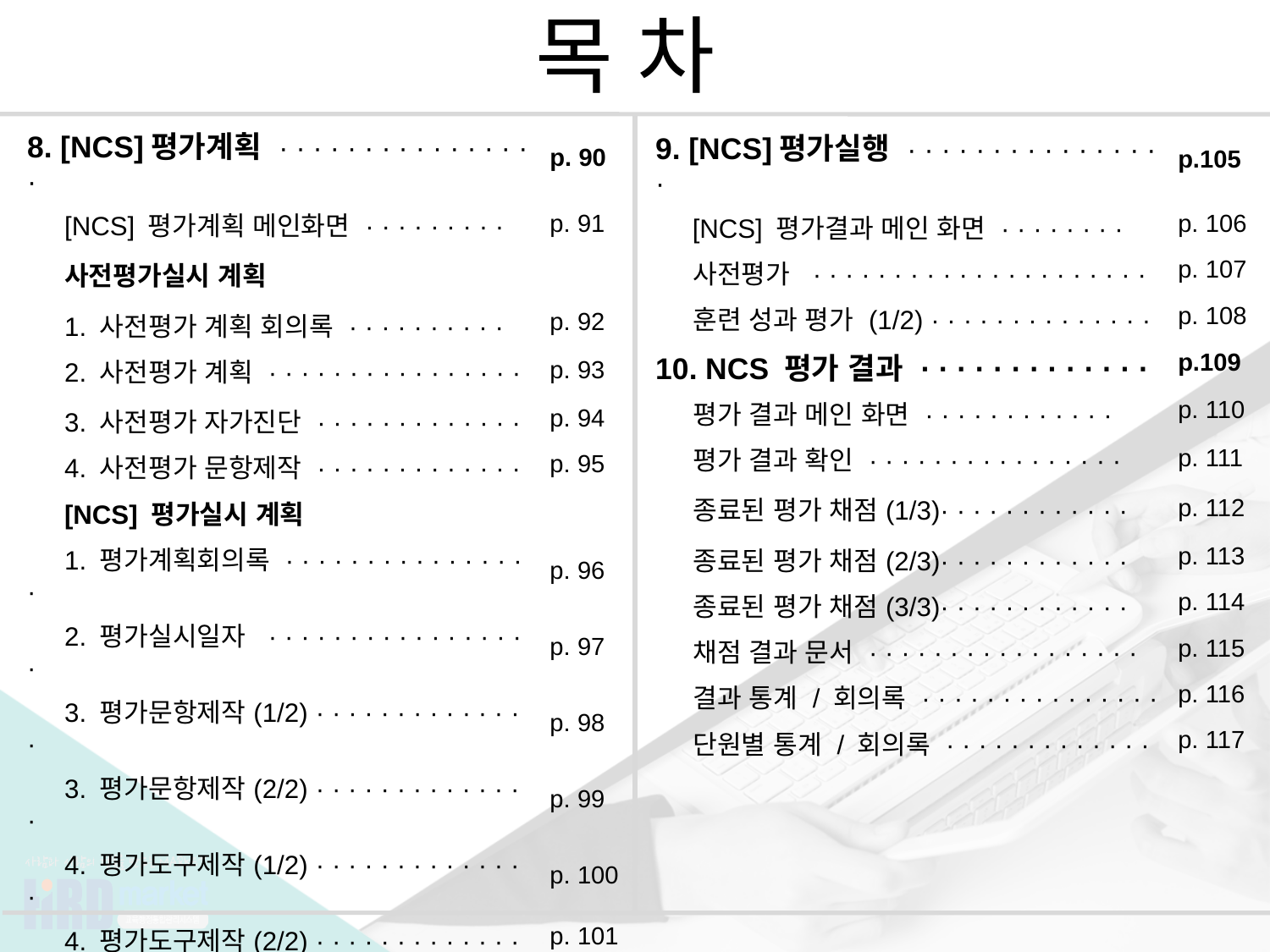

목 차

| 8. [NCS]평가계획 · · · · · · · · · · · · · · · · | p. 90 |
| --- | --- |
| [NCS] 평가계획 메인화면 · · · · · · · · · | p. 91 |
| 사전평가실시 계획 |  |
| 1. 사전평가 계획 회의록 · · · · · · · · · · | p. 92 |
| 2. 사전평가 계획 · · · · · · · · · · · · · · · · | p. 93 |
| 3. 사전평가 자가진단 · · · · · · · · · · · · · | p. 94 |
| 4. 사전평가 문항제작 · · · · · · · · · · · · · | p. 95 |
| [NCS] 평가실시 계획 |  |
| 1. 평가계획회의록 · · · · · · · · · · · · · · · · | p. 96 |
| 2. 평가실시일자 · · · · · · · · · · · · · · · · · | p. 97 |
| 3. 평가문항제작(1/2) · · · · · · · · · · · · · · | p. 98 |
| 3. 평가문항제작(2/2) · · · · · · · · · · · · · · | p. 99 |
| 4. 평가도구제작(1/2) · · · · · · · · · · · · · · | p. 100 |
| 4. 평가도구제작(2/2) · · · · · · · · · · · · · | p. 101 |
| 5. 평가도구채점기준표 · · · · · · · | p. 102 |
| 6. 평가성취수준기준표 · · · · · · · | p. 103 |
| 7. 평가도구검토· · · · · · · · · · · · · · · · · | p. 104 |
| 9. [NCS]평가실행 · · · · · · · · · · · · · · · · | p.105 |
| --- | --- |
| [NCS] 평가결과 메인 화면 · · · · · · · · | p. 106 |
| 사전평가 · · · · · · · · · · · · · · · · · · · · · | p. 107 |
| 훈련 성과 평가 (1/2) · · · · · · · · · · · · · · | p. 108 |
| 10. NCS 평가 결과 · · · · · · · · · · · · · | p.109 |
| 평가 결과 메인 화면 · · · · · · · · · · · · | p. 110 |
| 평가 결과 확인 · · · · · · · · · · · · · · · · | p. 111 |
| 종료된 평가 채점(1/3)· · · · · · · · · · · · | p. 112 |
| 종료된 평가 채점(2/3)· · · · · · · · · · · · | p. 113 |
| 종료된 평가 채점(3/3)· · · · · · · · · · · · | p. 114 |
| 채점 결과 문서 · · · · · · · · · · · · · · · · · | p. 115 |
| 결과 통계 / 회의록 · · · · · · · · · · · · · · · | p. 116 |
| 단원별 통계 / 회의록 · · · · · · · · · · · · · | p. 117 |
|  |  |
|  |  |
|  |  |